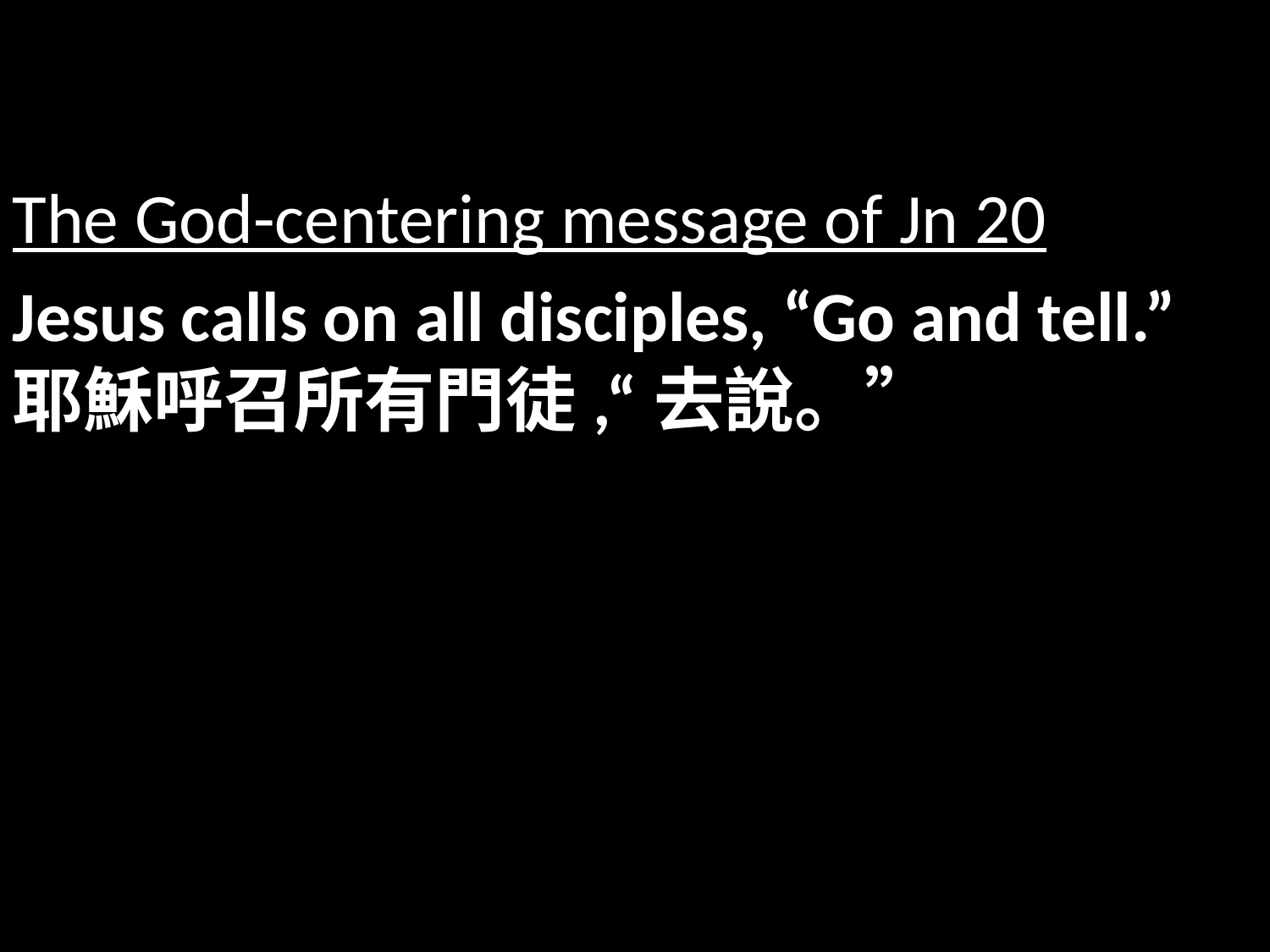

The God-centering message of Jn 20
Jesus calls on all disciples, “Go and tell.”
耶穌呼召所有門徒,“去說。”